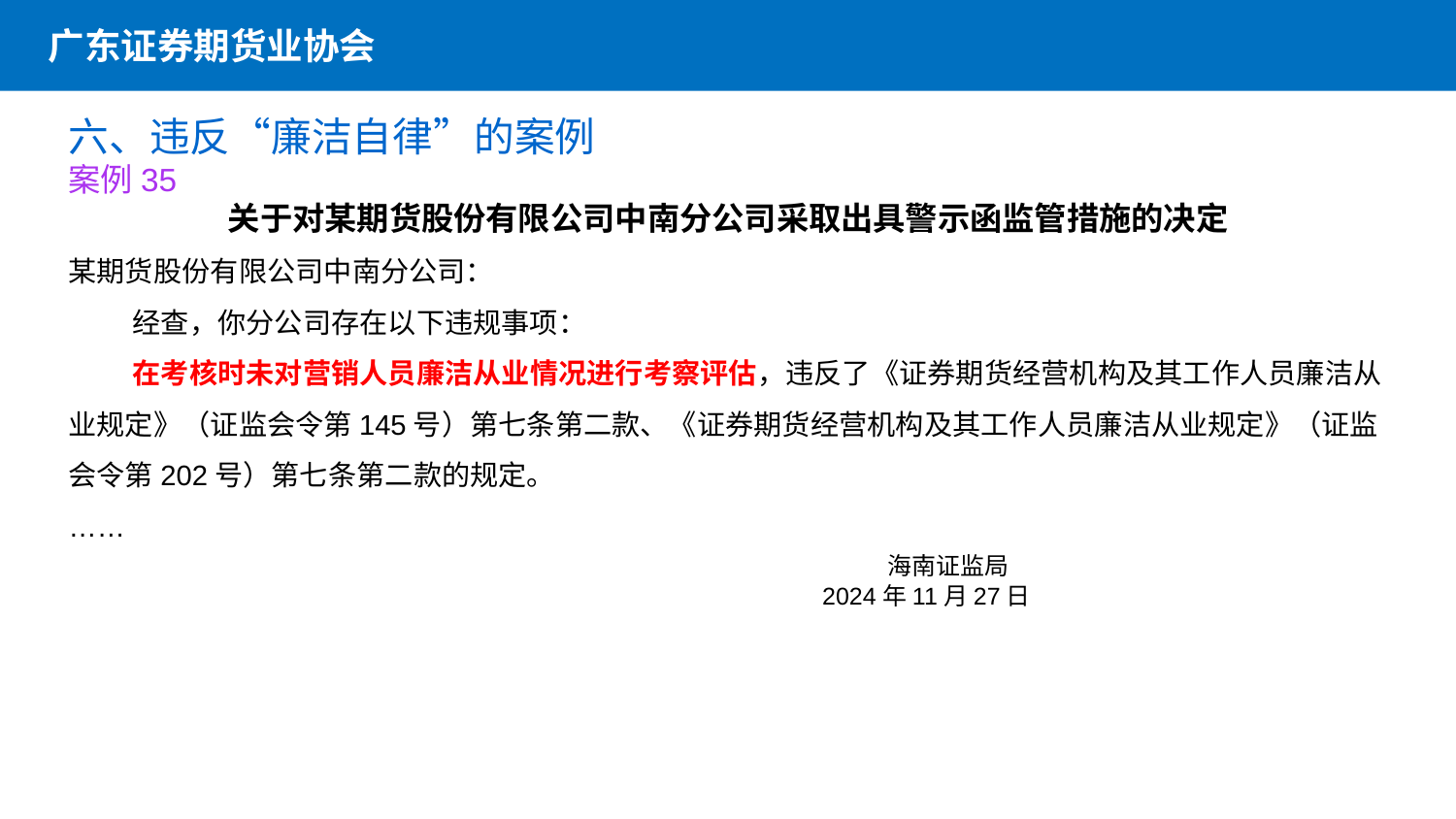

广东证券期货业协会
六、违反“廉洁自律”的案例
案例35
关于对某期货股份有限公司中南分公司采取出具警示函监管措施的决定
某期货股份有限公司中南分公司：
    经查，你分公司存在以下违规事项：
    在考核时未对营销人员廉洁从业情况进行考察评估，违反了《证券期货经营机构及其工作人员廉洁从业规定》（证监会令第145号）第七条第二款、《证券期货经营机构及其工作人员廉洁从业规定》（证监会令第202号）第七条第二款的规定。
……
                                                                                                 海南证监局
　　　　　　　                                                                                                           2024年11月27日